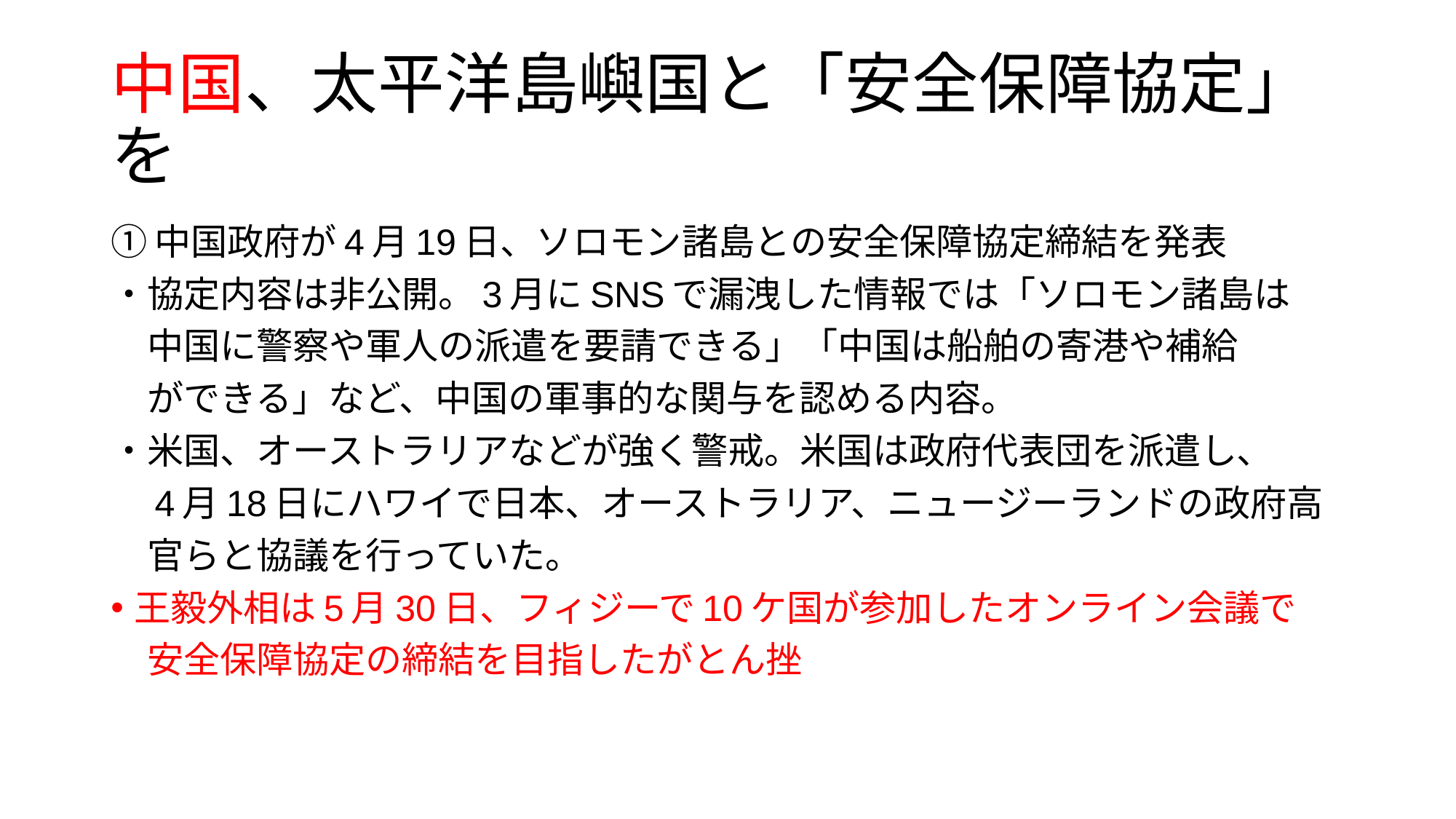

# 中国、太平洋島嶼国と「安全保障協定」を
①中国政府が4月19日、ソロモン諸島との安全保障協定締結を発表
・協定内容は非公開。3月にSNSで漏洩した情報では「ソロモン諸島は
　中国に警察や軍人の派遣を要請できる」「中国は船舶の寄港や補給
　ができる」など、中国の軍事的な関与を認める内容。
・米国、オーストラリアなどが強く警戒。米国は政府代表団を派遣し、
　4月18日にハワイで日本、オーストラリア、ニュージーランドの政府高
　官らと協議を行っていた。
王毅外相は5月30日、フィジーで10ケ国が参加したオンライン会議で
　安全保障協定の締結を目指したがとん挫